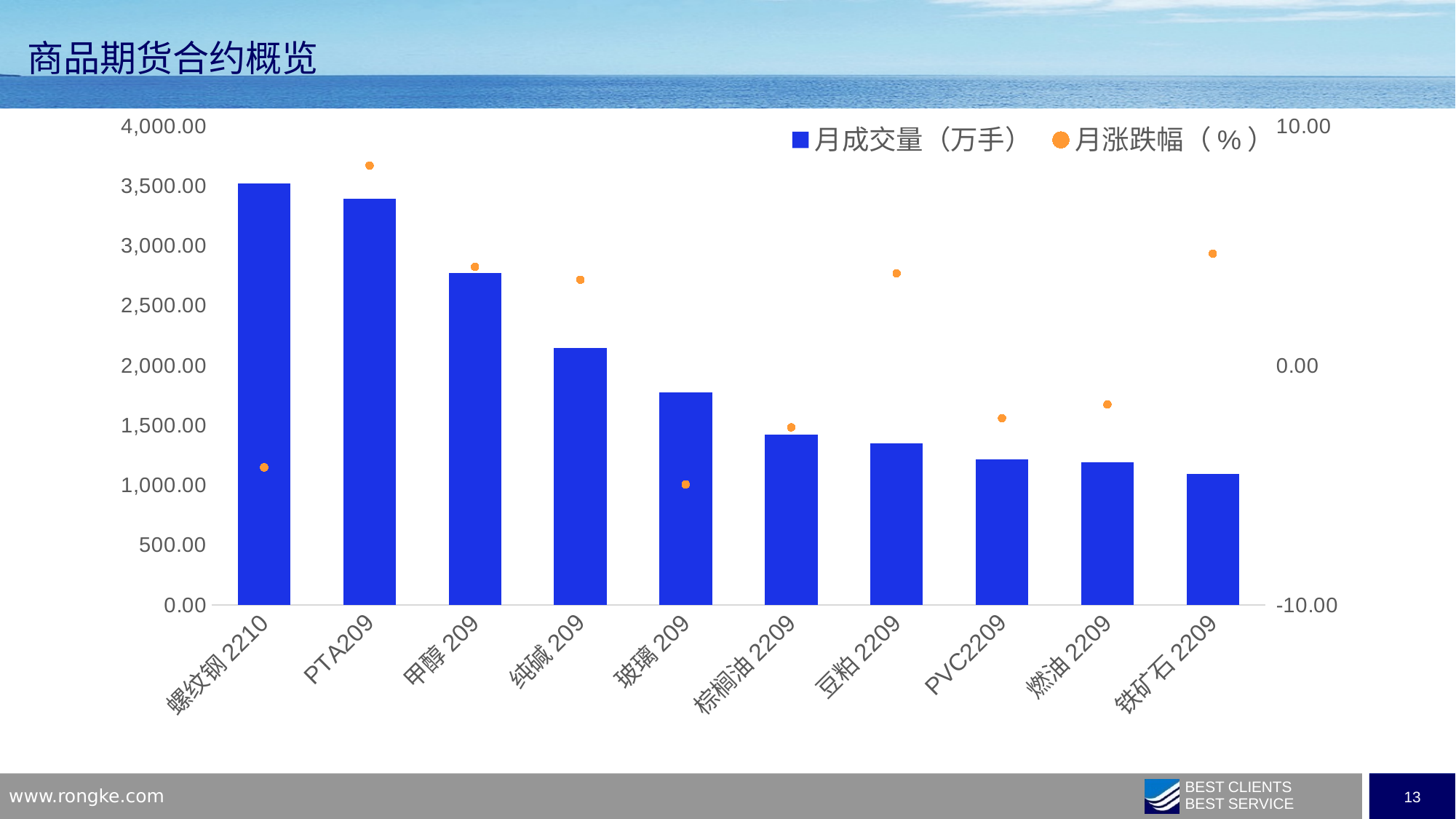

商品期货合约概览

### Chart

| Category | 月成交量（万手） | 月涨跌幅（%） |
|---|---|---|
| 螺纹钢2210 | 3519.2539 | -4.2566 |
| PTA209 | 3392.5603 | 8.3626 |
| 甲醇209 | 2771.9447 | 4.1249 |
| 纯碱209 | 2144.196 | 3.5846 |
| 玻璃209 | 1775.6211 | -4.9703 |
| 棕榈油2209 | 1421.4861 | -2.5848 |
| 豆粕2209 | 1351.9329 | 3.8528 |
| PVC2209 | 1214.6503 | -2.1992 |
| 燃油2209 | 1192.7833 | -1.6297 |
| 铁矿石2209 | 1095.6071 | 4.6756 |